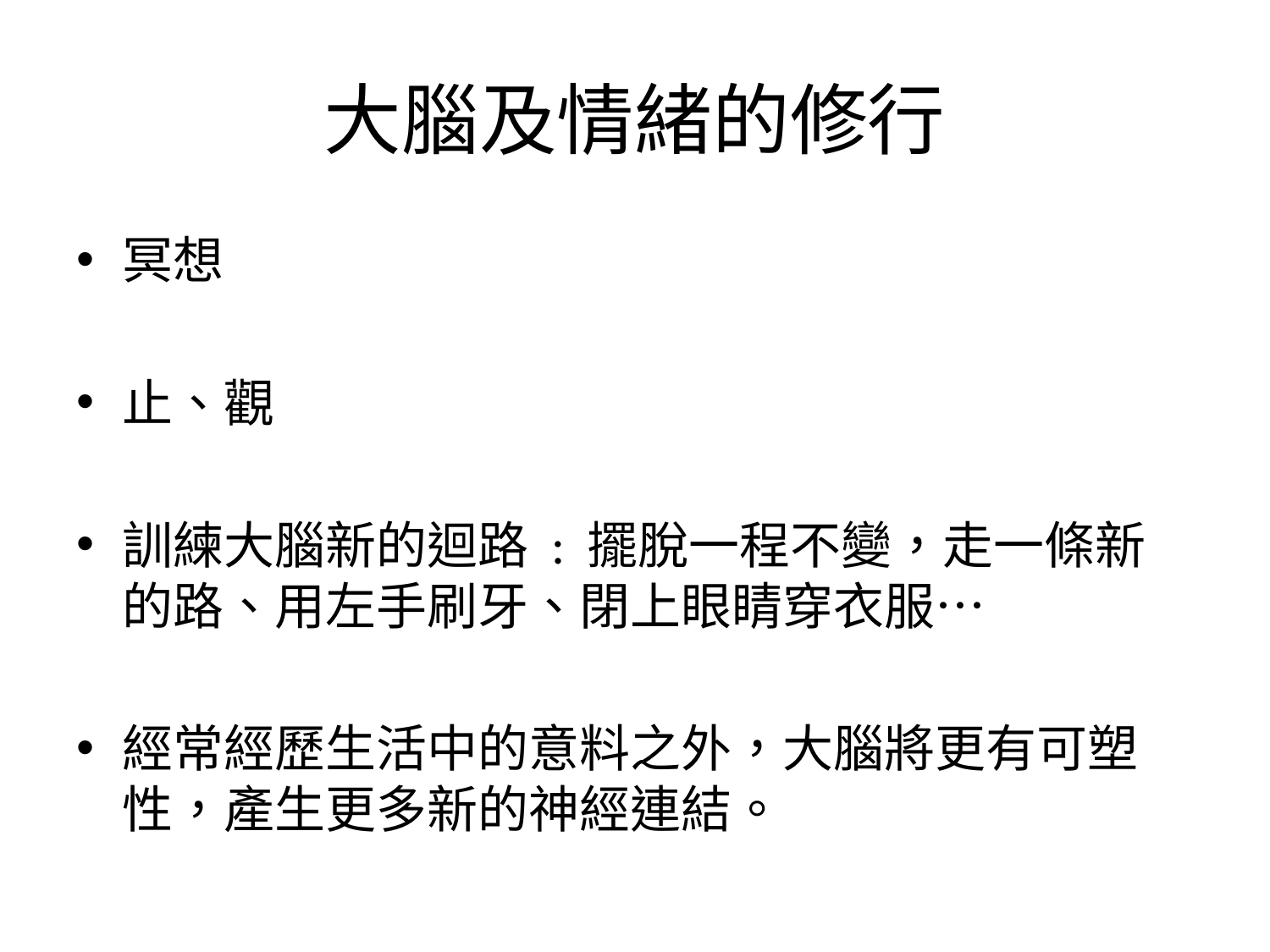

# 大腦及情緒的修行
冥想

止、觀

訓練大腦新的迴路 : 擺脫一程不變，走一條新的路、用左手刷牙、閉上眼睛穿衣服…

經常經歷生活中的意料之外，大腦將更有可塑性，產生更多新的神經連結。